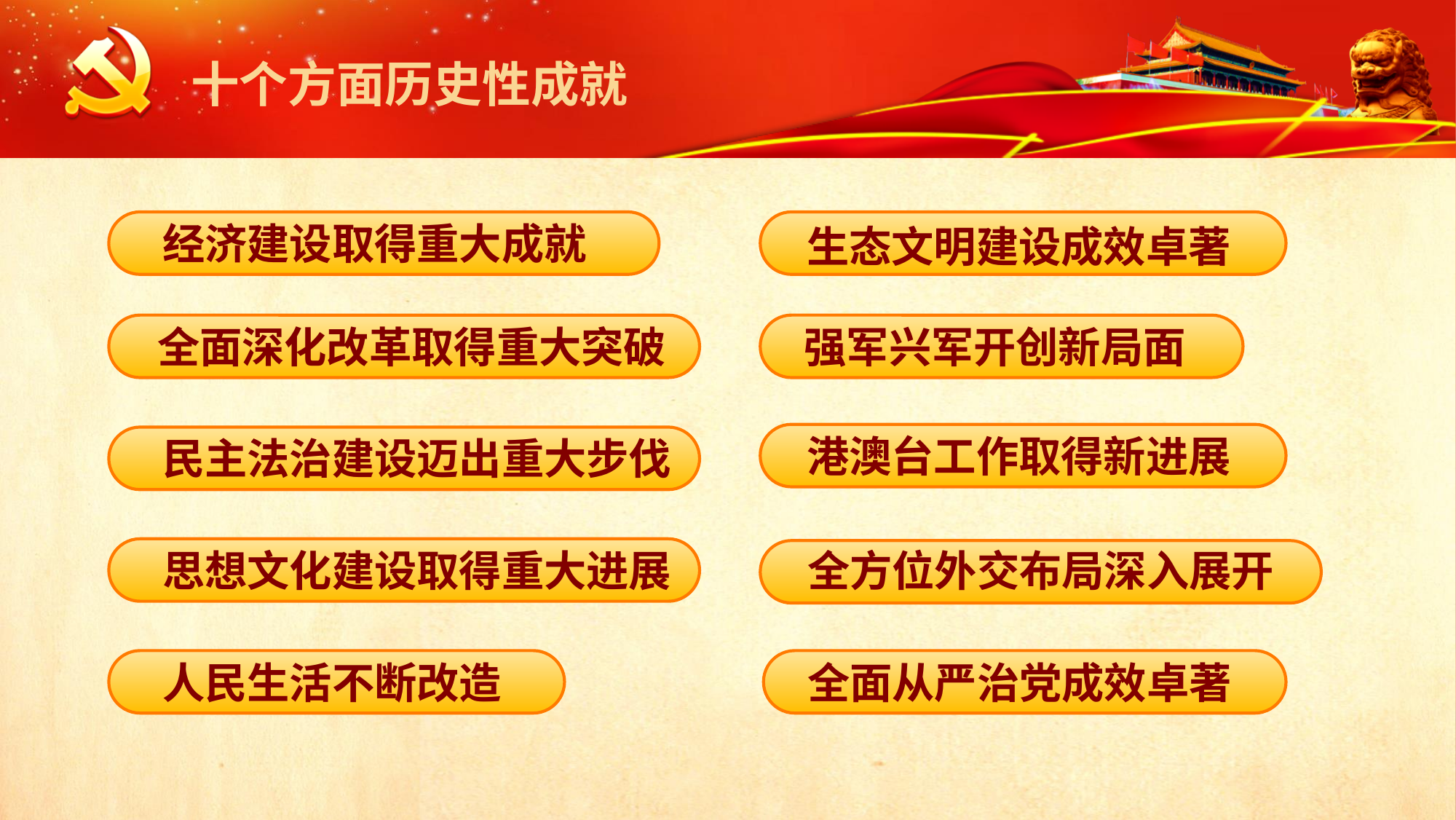

十个方面历史性成就
经济建设取得重大成就

生态文明建设成效卓著

全面深化改革取得重大突破

强军兴军开创新局面

港澳台工作取得新进展
民主法治建设迈出重大步伐

思想文化建设取得重大进展
全方位外交布局深入展开

人民生活不断改造

全面从严治党成效卓著
延时符